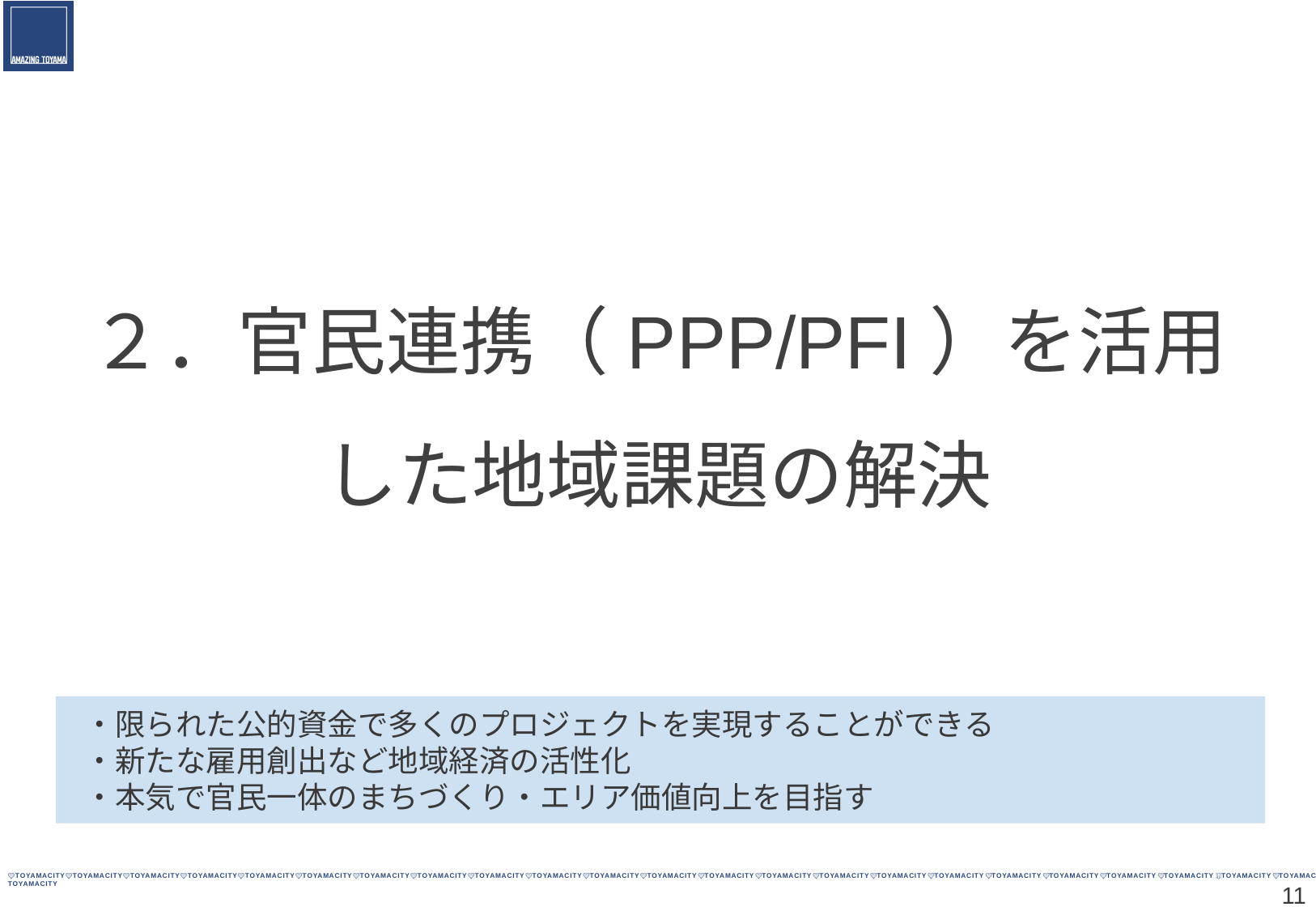

#
２．官民連携（PPP/PFI）を活用
した地域課題の解決
・限られた公的資金で多くのプロジェクトを実現することができる
・新たな雇用創出など地域経済の活性化
・本気で官民一体のまちづくり・エリア価値向上を目指す